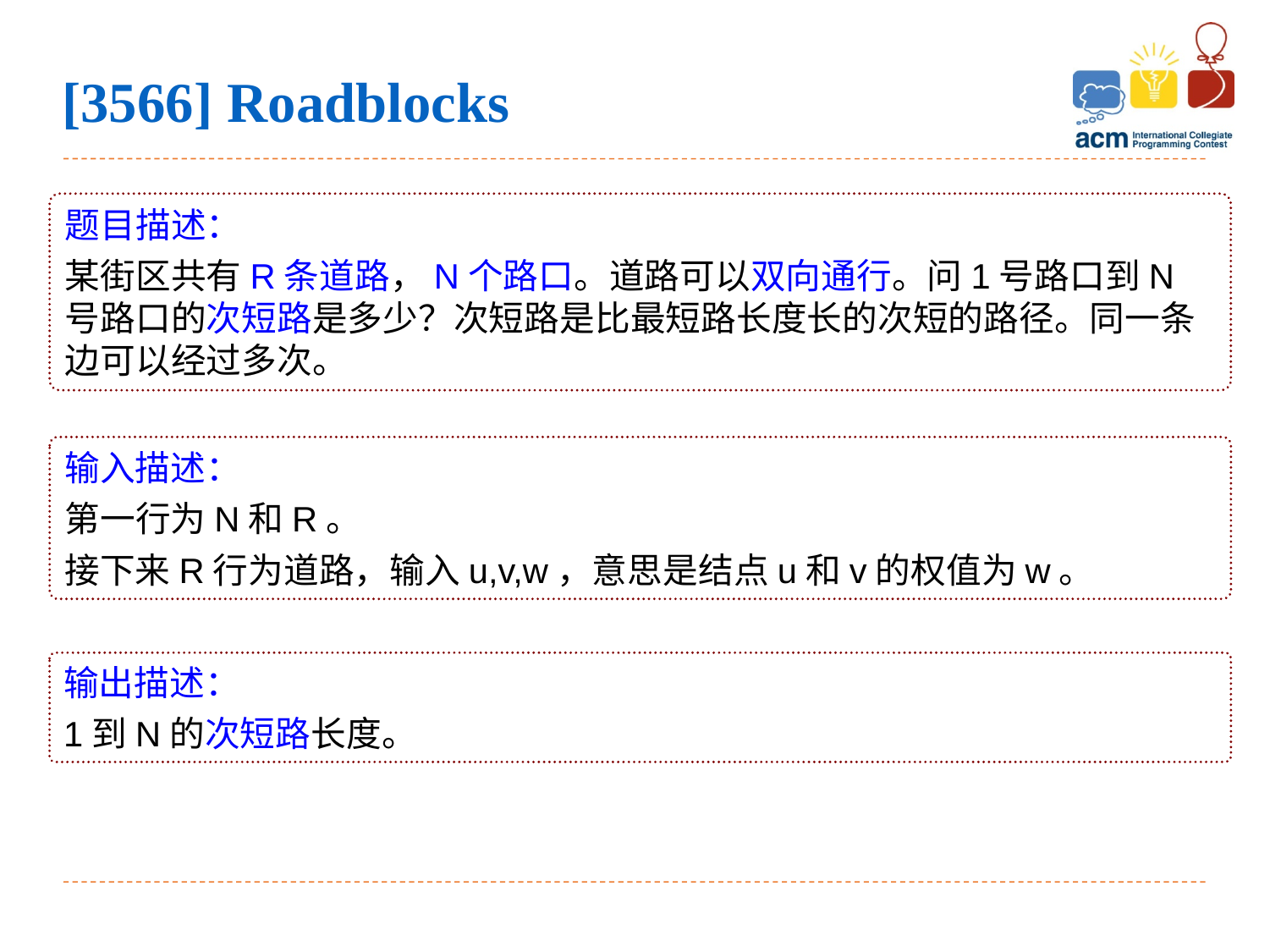

[3566] Roadblocks
题目描述：
某街区共有R条道路，N个路口。道路可以双向通行。问1号路口到N号路口的次短路是多少？次短路是比最短路长度长的次短的路径。同一条边可以经过多次。
输入描述：
第一行为N和R。
接下来R行为道路，输入u,v,w，意思是结点u和v的权值为w。
输出描述：
1到N的次短路长度。